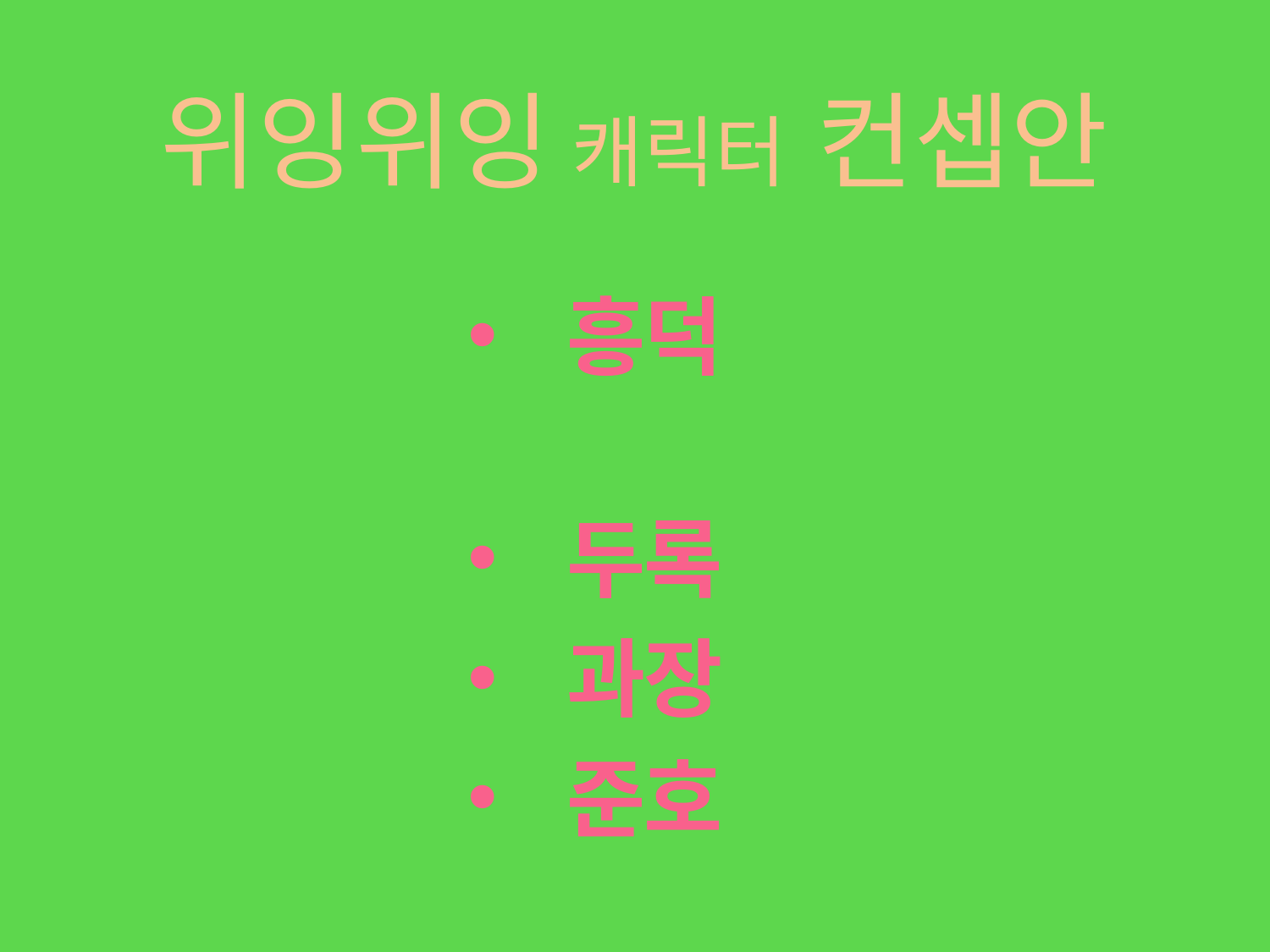

# 위잉위잉 캐릭터 컨셉안
 흥덕
 두록
 과장
 준호